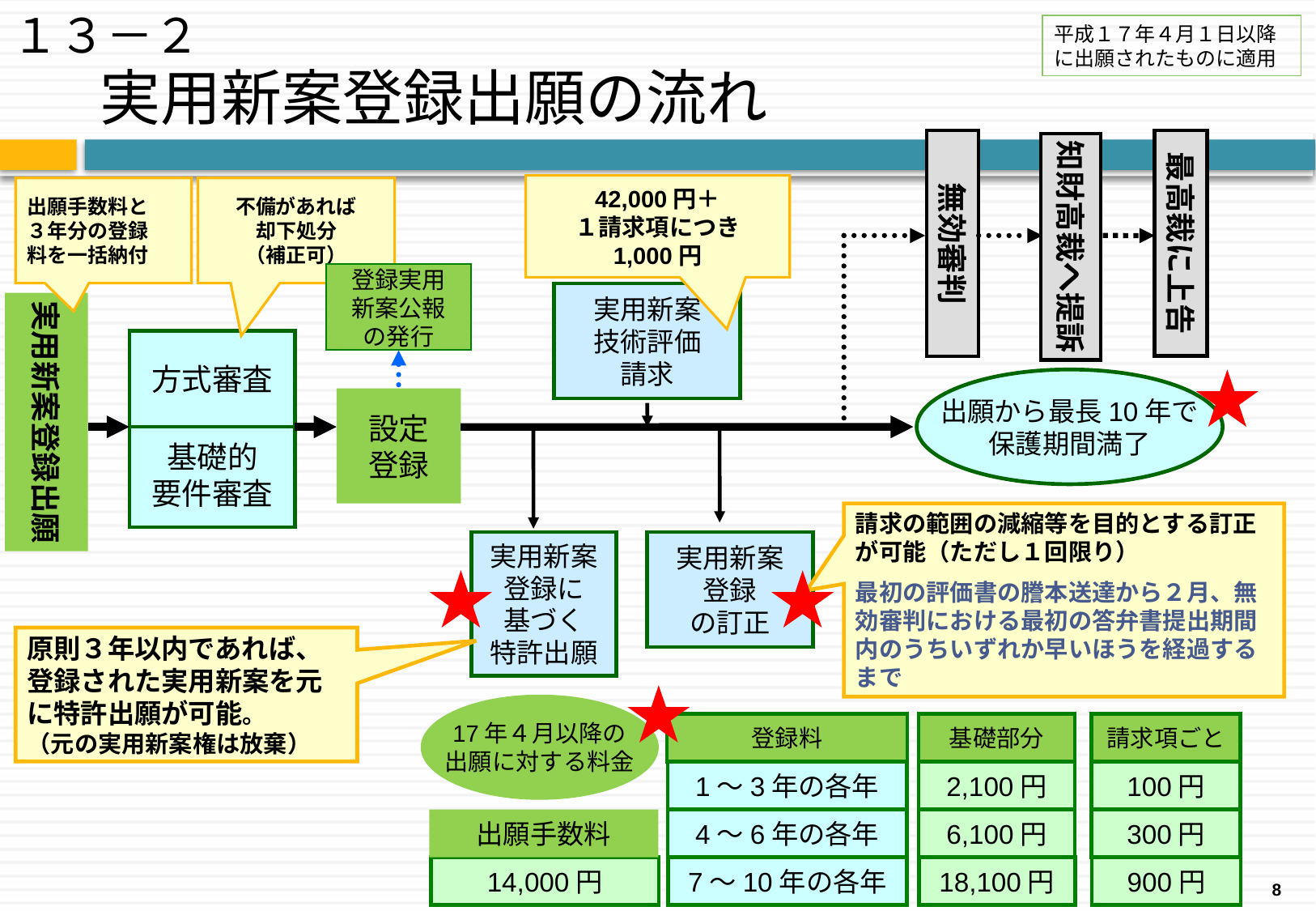

１３－２
平成１７年４月１日以降に出願されたものに適用
# 実用新案登録出願の流れ
無効審判
最高裁に上告
知財高裁へ提訴

42,000円＋
１請求項につき
1,000円
実用新案
技術評価
請求

出願手数料と
３年分の登録
料を一括納付
実用新案登録出願
不備があれば
却下処分
（補正可）
方式審査
基礎的
要件審査

登録実用
新案公報
の発行

設定
登録

出願から最長10年で
保護期間満了

実用新案
登録に
基づく
特許出願

原則３年以内であれば、登録された実用新案を元に特許出願が可能。
（元の実用新案権は放棄）

請求の範囲の減縮等を目的とする訂正が可能（ただし１回限り）
最初の評価書の謄本送達から２月、無効審判における最初の答弁書提出期間内のうちいずれか早いほうを経過するまで
実用新案
登録
の訂正

17年４月以降の
出願に対する料金
基礎部分
請求項ごと
登録料
1～3年の各年
2,100円
100円
出願手数料
4～6年の各年
6,100円
300円
14,000円
7～10年の各年
18,100円
900円
8